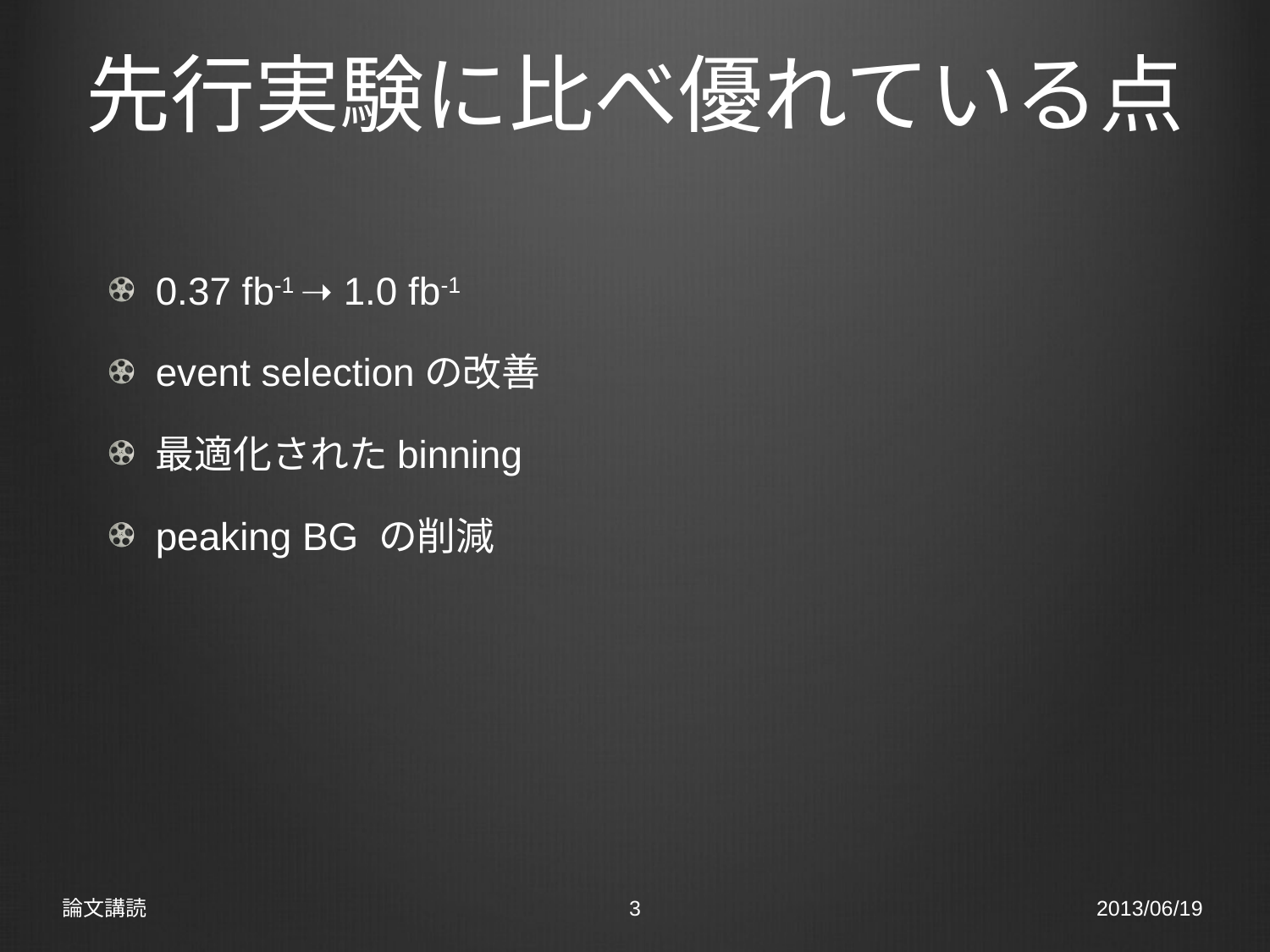

# 先行実験に比べ優れている点
0.37 fb-1 ➝ 1.0 fb-1
event selectionの改善
最適化されたbinning
peaking BG の削減

論文講読
3
2013/06/19